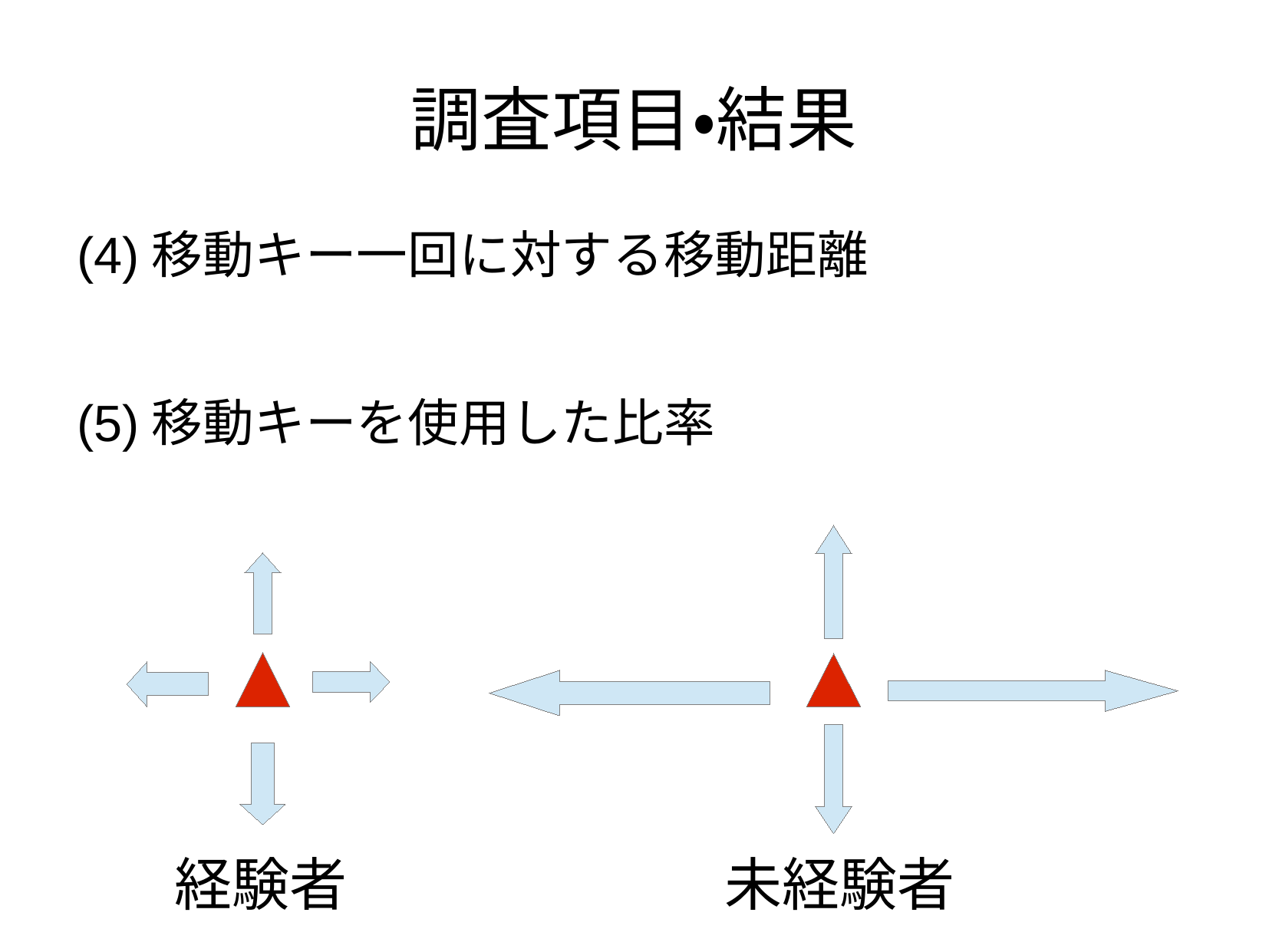

調査項目・結果
(4)移動キー一回に対する移動距離

(5)移動キーを使用した比率

経験者
未経験者